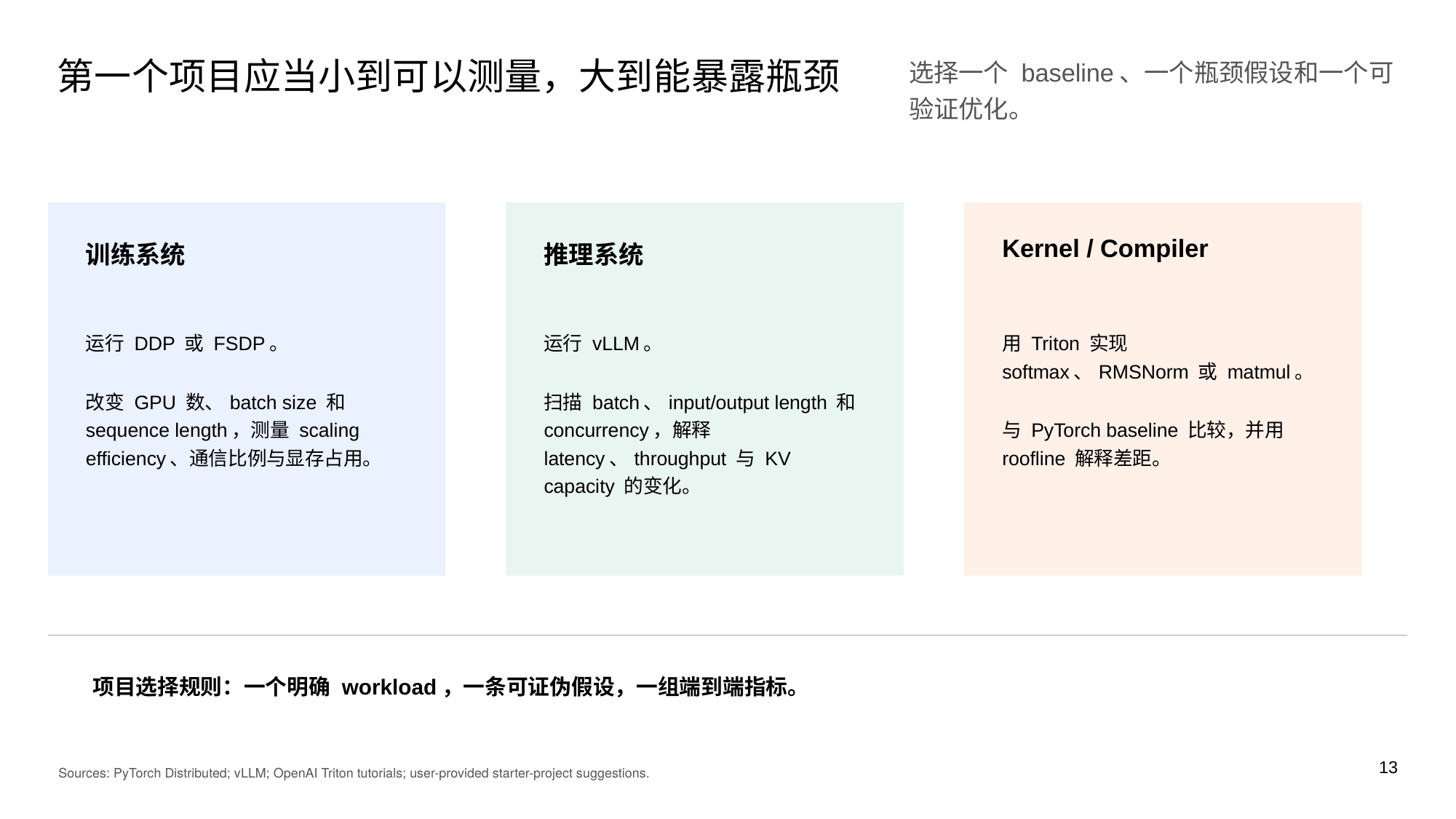

第一个项目应当小到可以测量，大到能暴露瓶颈
选择一个 baseline、一个瓶颈假设和一个可验证优化。

训练系统
推理系统
Kernel / Compiler
运行 DDP 或 FSDP。

改变 GPU 数、batch size 和 sequence length，测量 scaling efficiency、通信比例与显存占用。
运行 vLLM。

扫描 batch、input/output length 和 concurrency，解释 latency、throughput 与 KV capacity 的变化。
用 Triton 实现 softmax、RMSNorm 或 matmul。

与 PyTorch baseline 比较，并用 roofline 解释差距。

项目选择规则：一个明确 workload，一条可证伪假设，一组端到端指标。
13
Sources: PyTorch Distributed; vLLM; OpenAI Triton tutorials; user-provided starter-project suggestions.